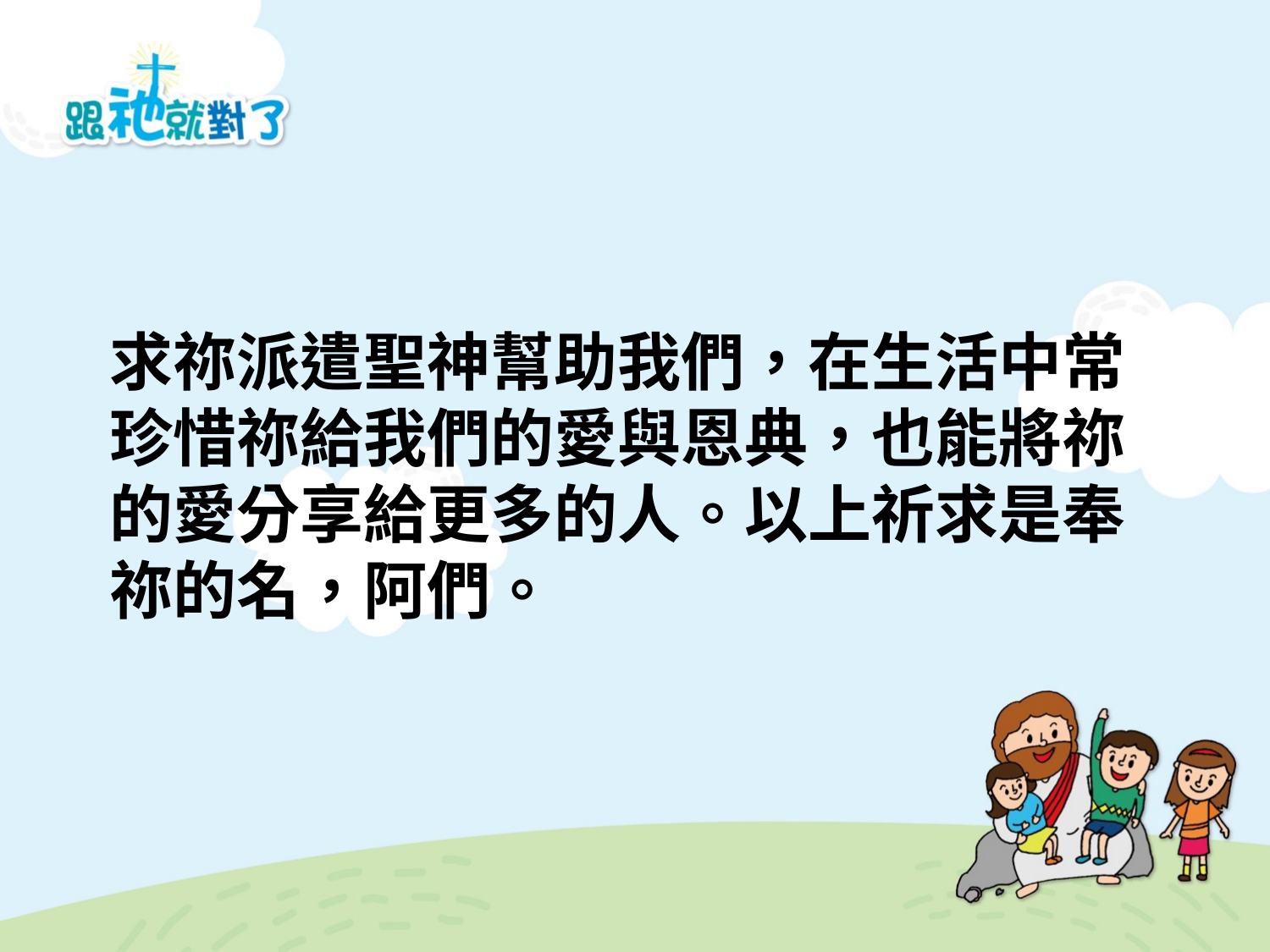

求祢派遣聖神幫助我們，在生活中常珍惜祢給我們的愛與恩典，也能將祢的愛分享給更多的人。以上祈求是奉祢的名，阿們。